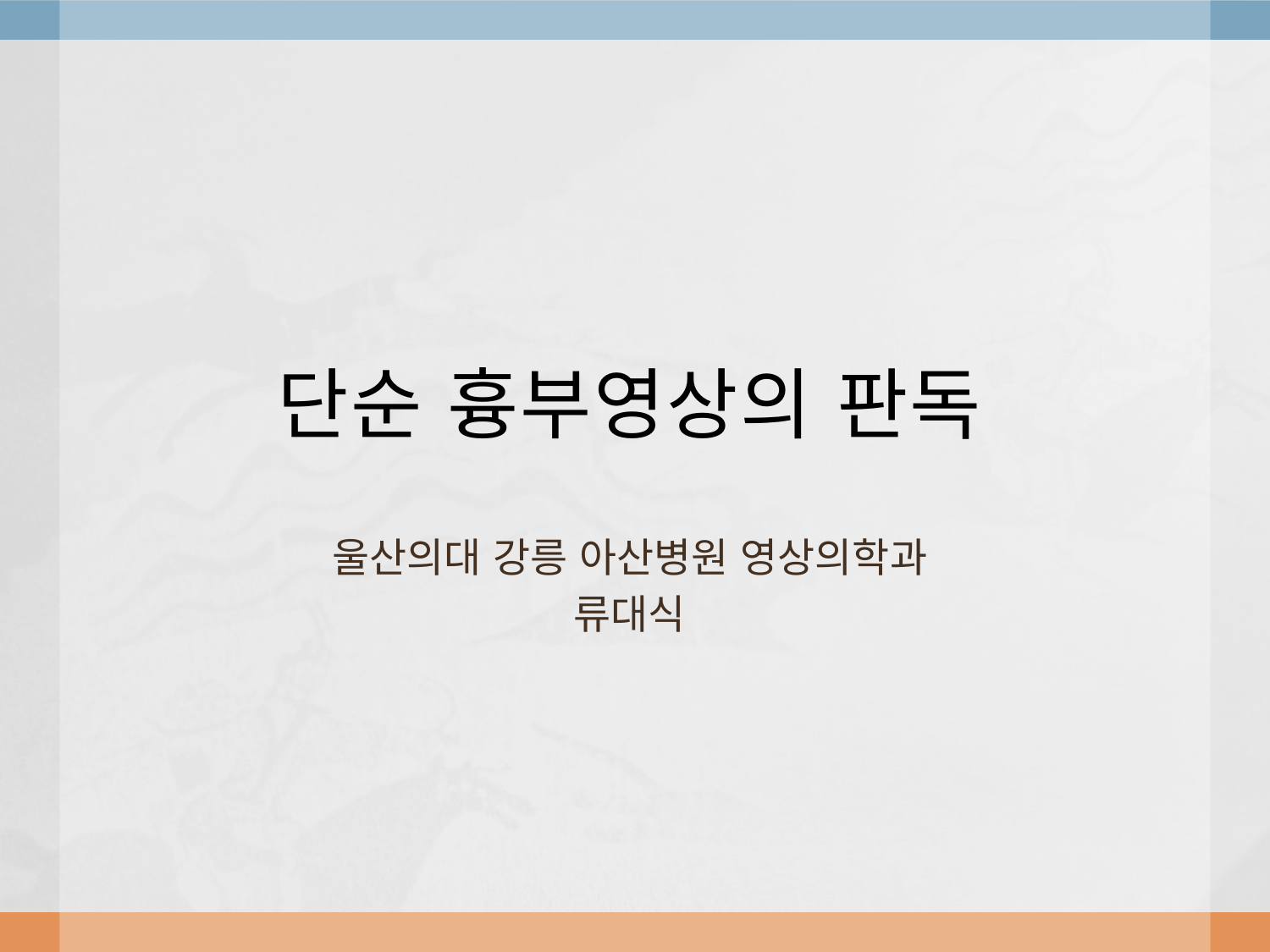

# 단순 흉부영상의 판독
울산의대 강릉 아산병원 영상의학과
류대식